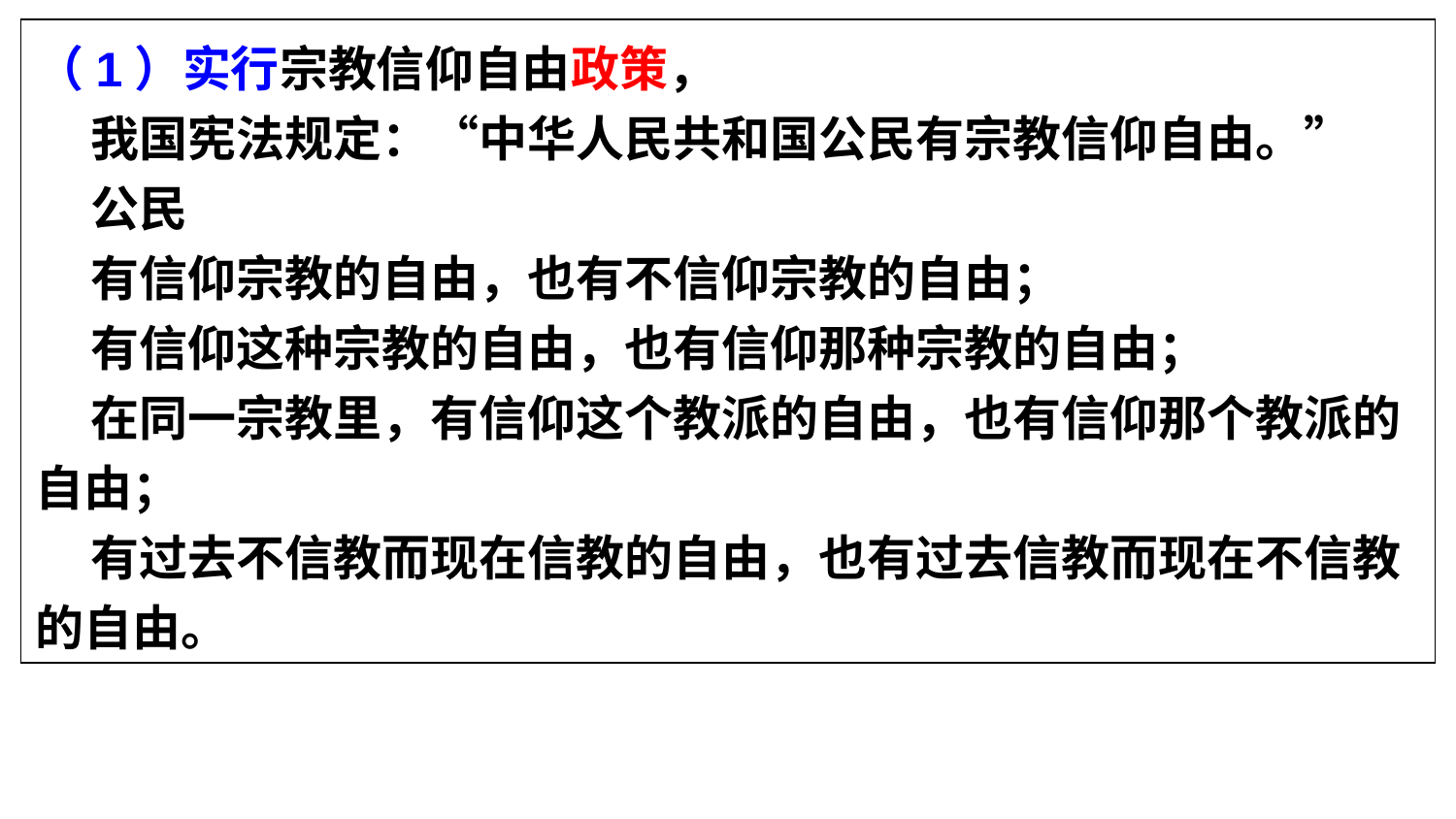

（1）实行宗教信仰自由政策，
    我国宪法规定：“中华人民共和国公民有宗教信仰自由。”
    公民
    有信仰宗教的自由，也有不信仰宗教的自由；
    有信仰这种宗教的自由，也有信仰那种宗教的自由；
    在同一宗教里，有信仰这个教派的自由，也有信仰那个教派的自由；
    有过去不信教而现在信教的自由，也有过去信教而现在不信教的自由。